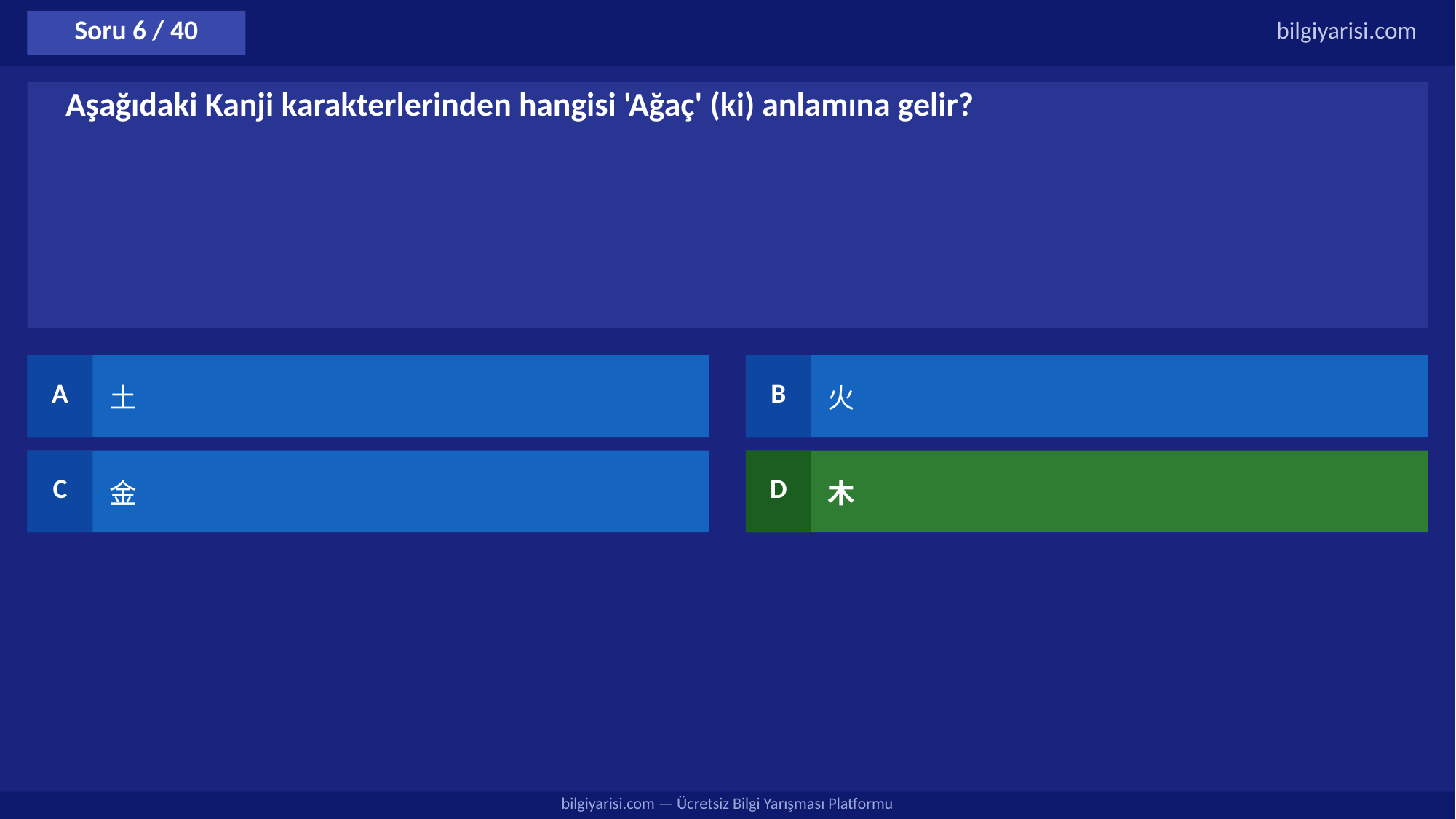

Soru 6 / 40
bilgiyarisi.com

Aşağıdaki Kanji karakterlerinden hangisi 'Ağaç' (ki) anlamına gelir?

A
土

B
火

C
金

D
木
bilgiyarisi.com — Ücretsiz Bilgi Yarışması Platformu